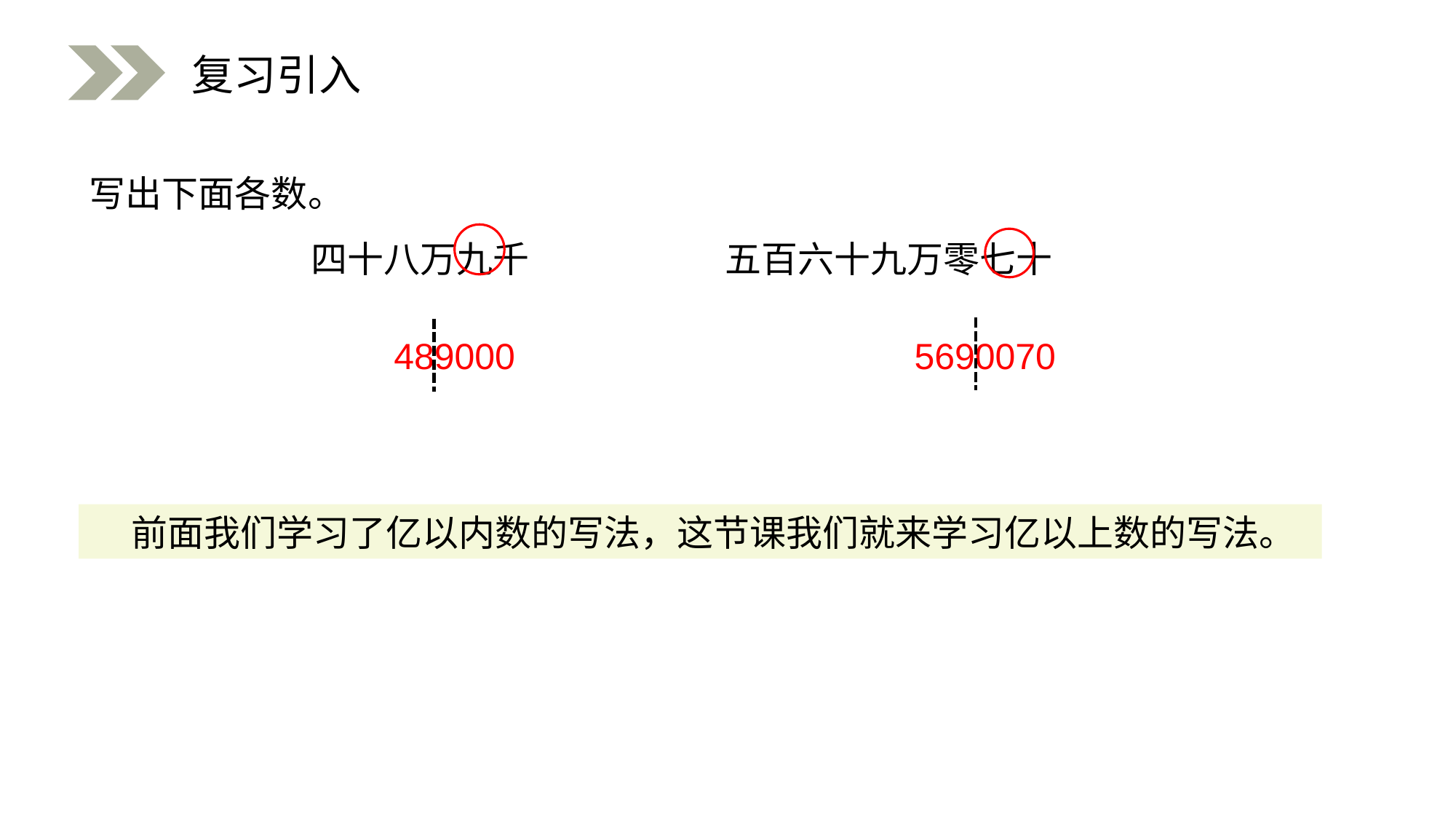

复习引入
写出下面各数。
                          四十八万九千                        五百六十九万零七十

489000
5690070
    前面我们学习了亿以内数的写法，这节课我们就来学习亿以上数的写法。